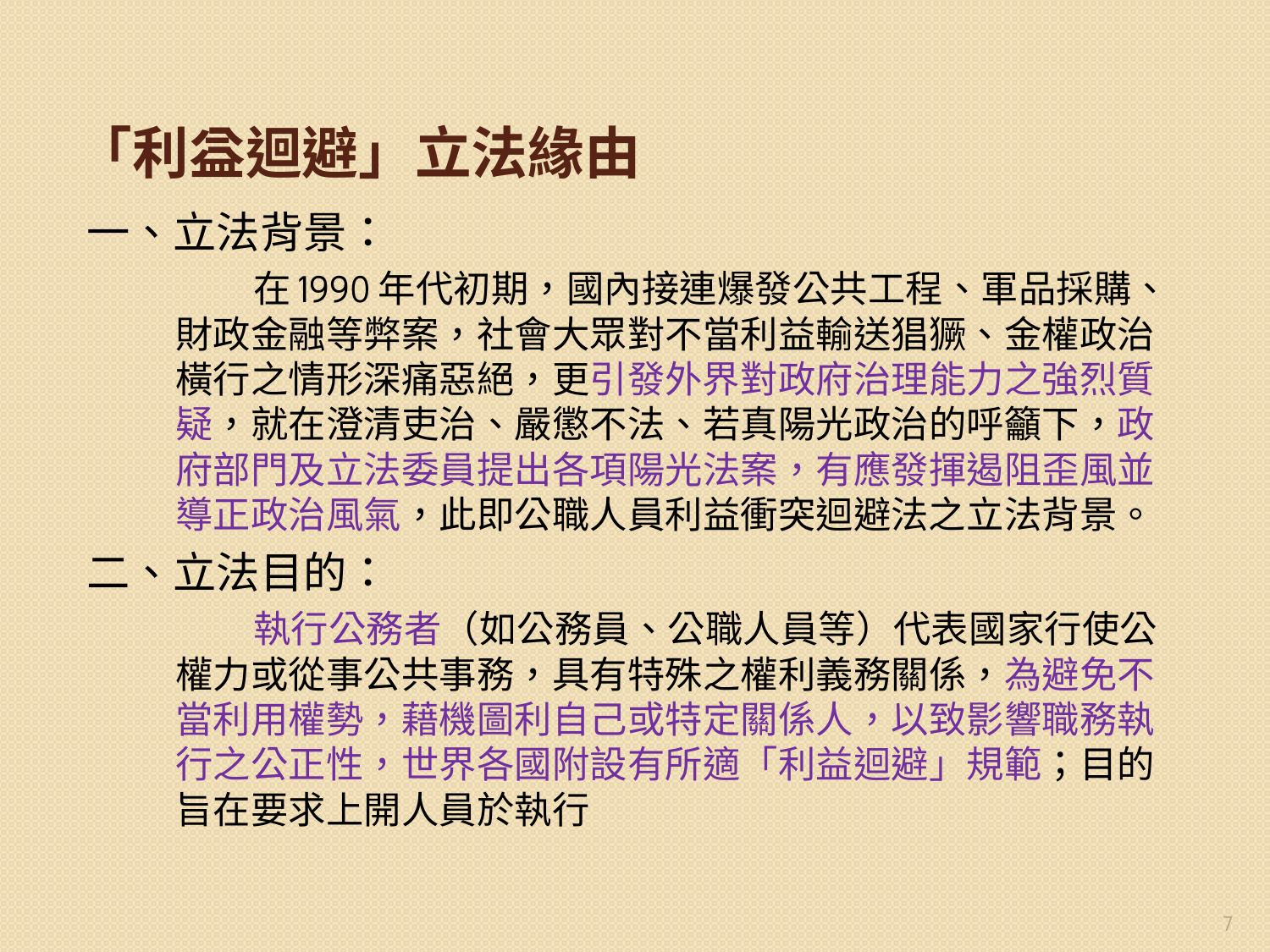

# 「利益迴避」立法緣由
一、立法背景：
在1990年代初期，國內接連爆發公共工程、軍品採購、財政金融等弊案，社會大眾對不當利益輸送猖獗、金權政治橫行之情形深痛惡絕，更引發外界對政府治理能力之強烈質疑，就在澄清吏治、嚴懲不法、若真陽光政治的呼籲下，政府部門及立法委員提出各項陽光法案，有應發揮遏阻歪風並導正政治風氣，此即公職人員利益衝突迴避法之立法背景。
二、立法目的：
執行公務者（如公務員、公職人員等）代表國家行使公權力或從事公共事務，具有特殊之權利義務關係，為避免不當利用權勢，藉機圖利自己或特定關係人，以致影響職務執行之公正性，世界各國附設有所適「利益迴避」規範；目的旨在要求上開人員於執行
7